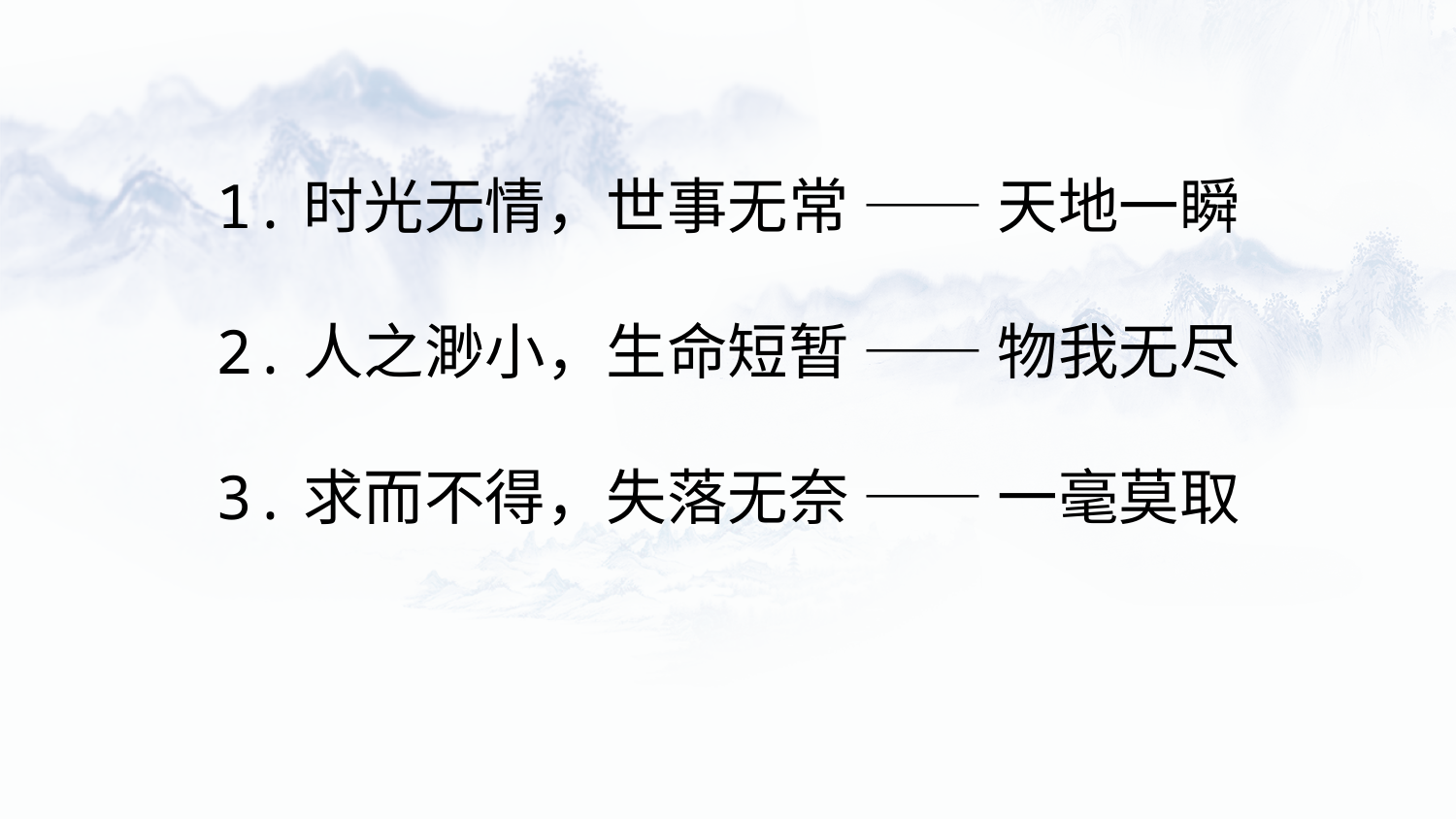

1.时光无情，世事无常 —— 天地一瞬

2.人之渺小，生命短暂 —— 物我无尽

3.求而不得，失落无奈 —— 一毫莫取